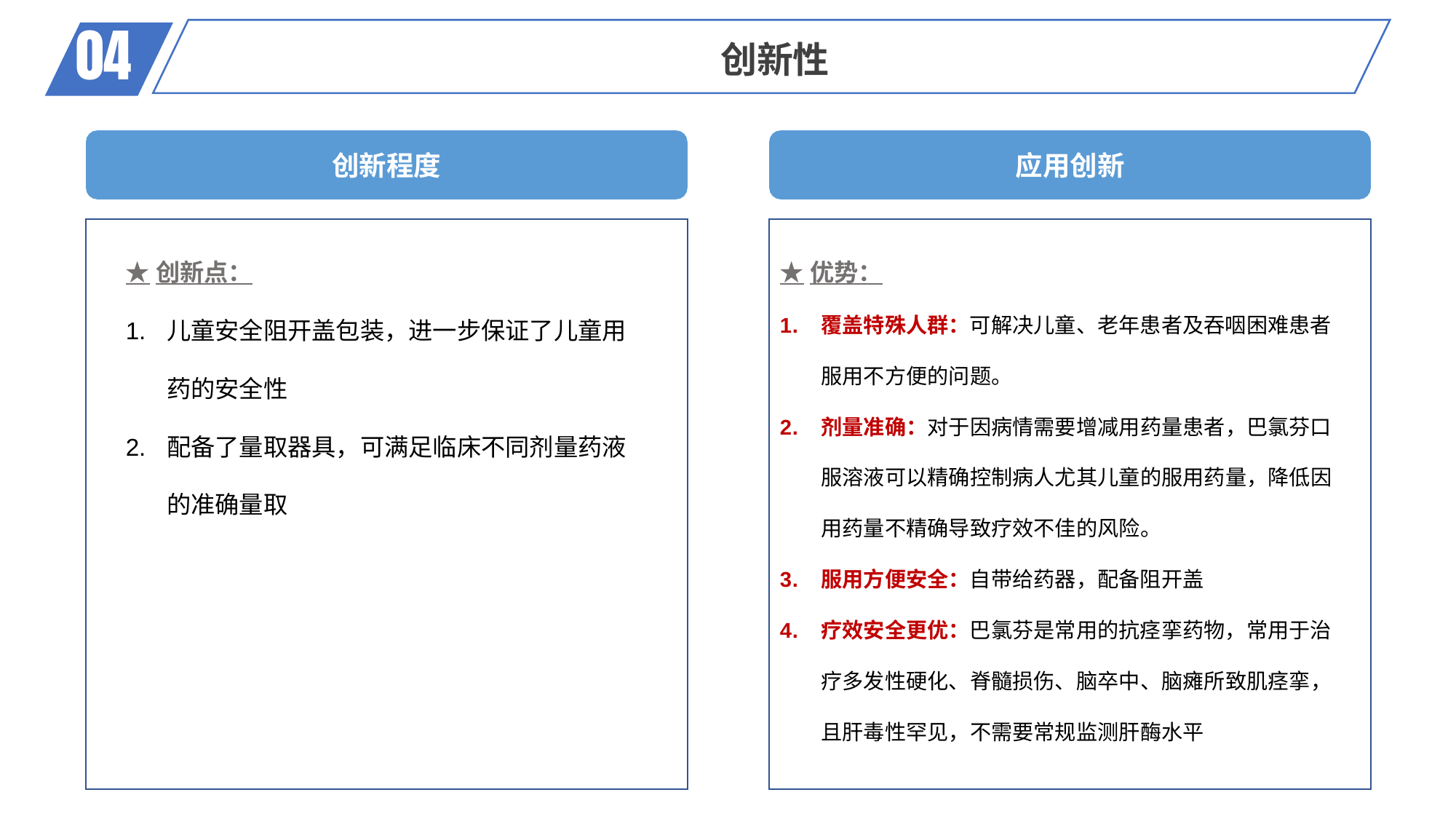

04

创新性
创新程度
应用创新

★创新点：
儿童安全阻开盖包装，进一步保证了儿童用药的安全性
配备了量取器具，可满足临床不同剂量药液的准确量取
★优势：
覆盖特殊人群：可解决儿童、老年患者及吞咽困难患者服用不方便的问题。
剂量准确：对于因病情需要增减用药量患者，巴氯芬口服溶液可以精确控制病人尤其儿童的服用药量，降低因用药量不精确导致疗效不佳的风险。
服用方便安全：自带给药器，配备阻开盖
疗效安全更优：巴氯芬是常用的抗痉挛药物，常用于治疗多发性硬化、脊髓损伤、脑卒中、脑瘫所致肌痉挛，且肝毒性罕见，不需要常规监测肝酶水平